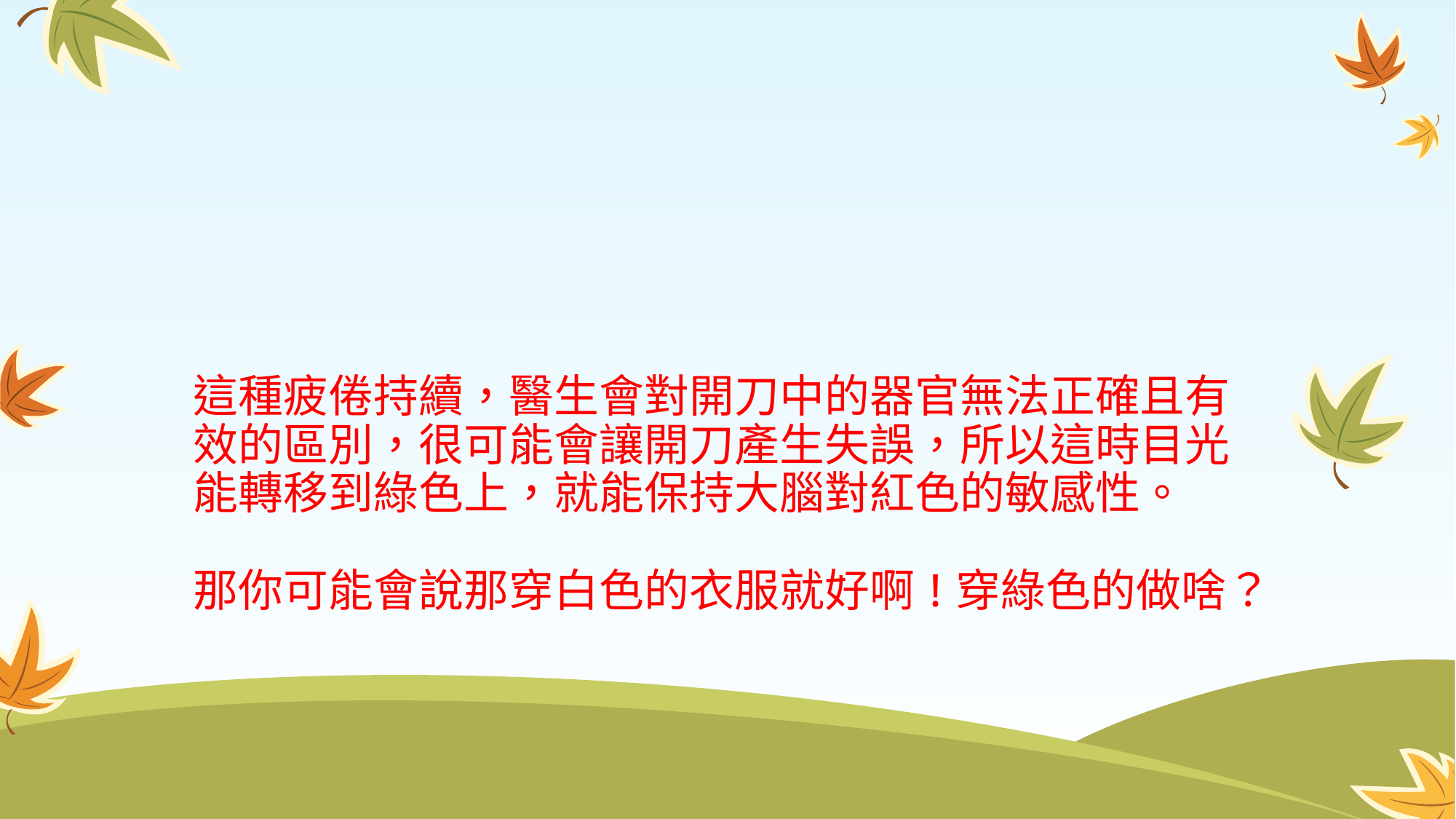

# 這種疲倦持續，醫生會對開刀中的器官無法正確且有效的區別，很可能會讓開刀產生失誤，所以這時目光能轉移到綠色上，就能保持大腦對紅色的敏感性。 那你可能會說那穿白色的衣服就好啊!穿綠色的做啥？